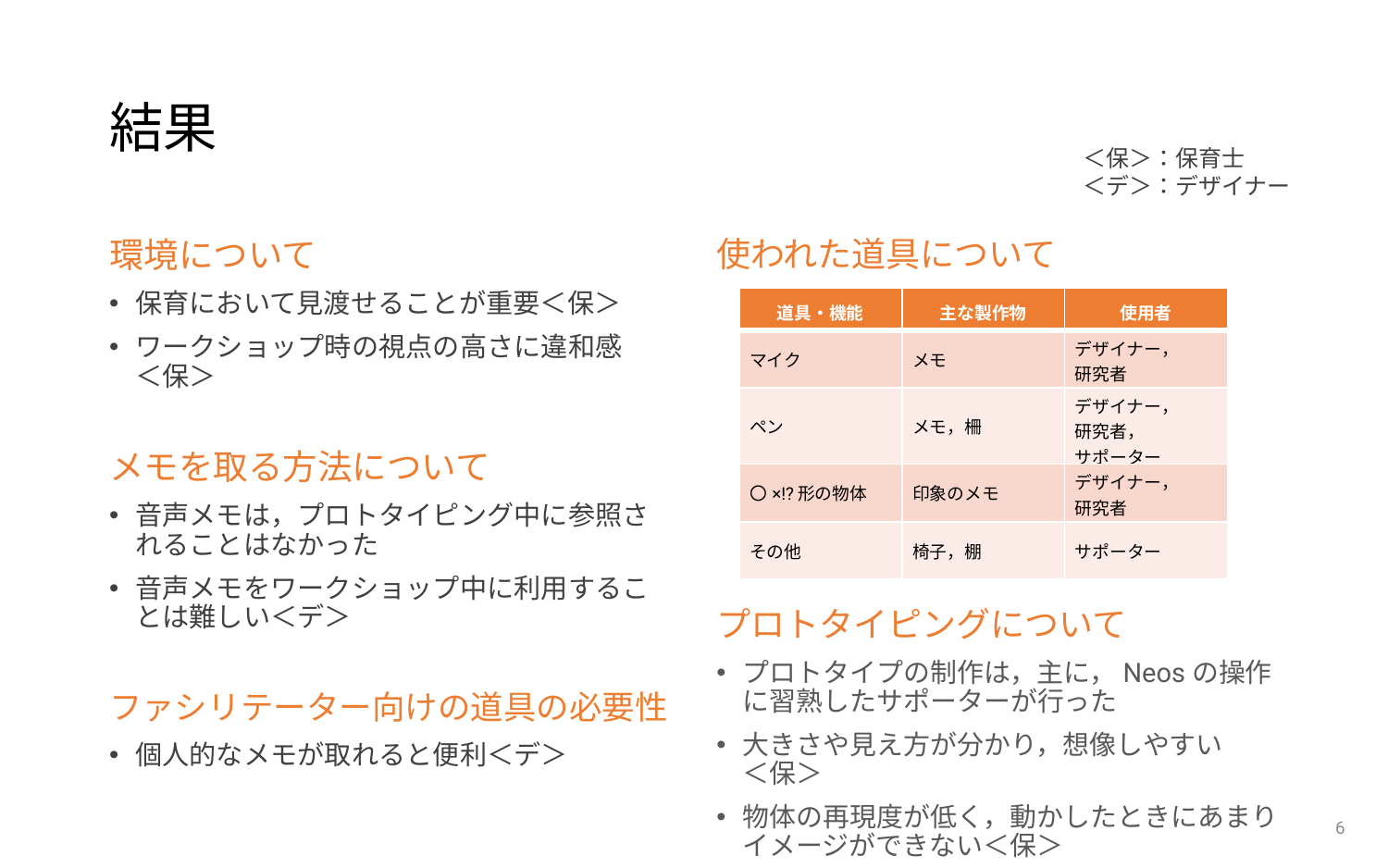

# 結果
＜保＞：保育士
＜デ＞：デザイナー
環境について
保育において見渡せることが重要＜保＞
ワークショップ時の視点の高さに違和感
＜保＞

メモを取る方法について
音声メモは，プロトタイピング中に参照されることはなかった
音声メモをワークショップ中に利用することは難しい＜デ＞

ファシリテーター向けの道具の必要性
個人的なメモが取れると便利＜デ＞
使われた道具について

プロトタイピングについて
プロトタイプの制作は，主に，Neosの操作に習熟したサポーターが行った
大きさや見え方が分かり，想像しやすい
＜保＞
物体の再現度が低く，動かしたときにあまりイメージができない＜保＞
| 道具・機能 | 主な製作物 | 使用者 |
| --- | --- | --- |
| マイク | メモ | デザイナー， 研究者 |
| ペン | メモ，柵 | デザイナー， 研究者， サポーター |
| 〇×!?形の物体 | 印象のメモ | デザイナー， 研究者 |
| その他 | 椅子，棚 | サポーター |
6
6